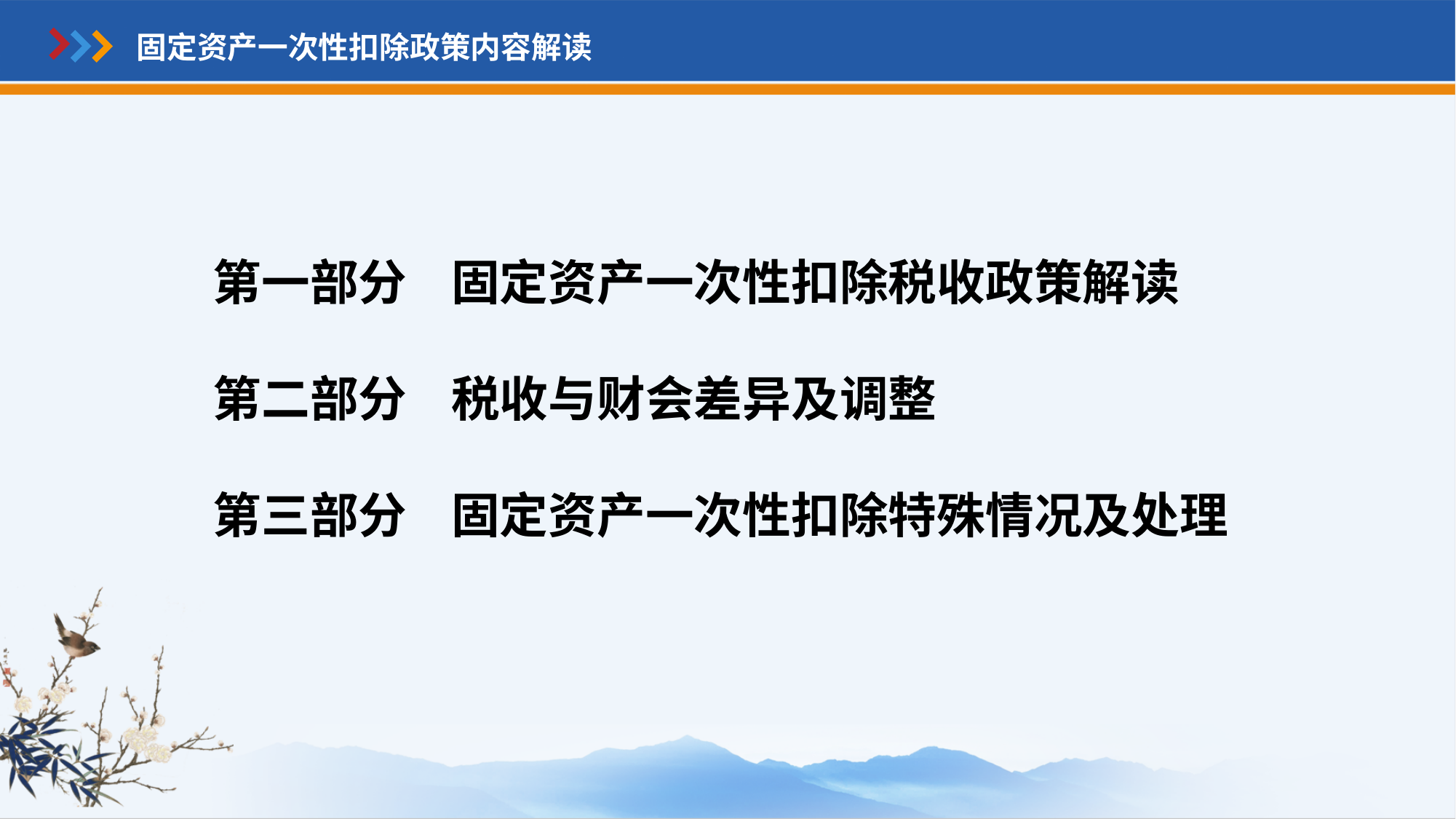

固定资产一次性扣除政策内容解读

第一部分    固定资产一次性扣除税收政策解读
第二部分    税收与财会差异及调整
第三部分    固定资产一次性扣除特殊情况及处理